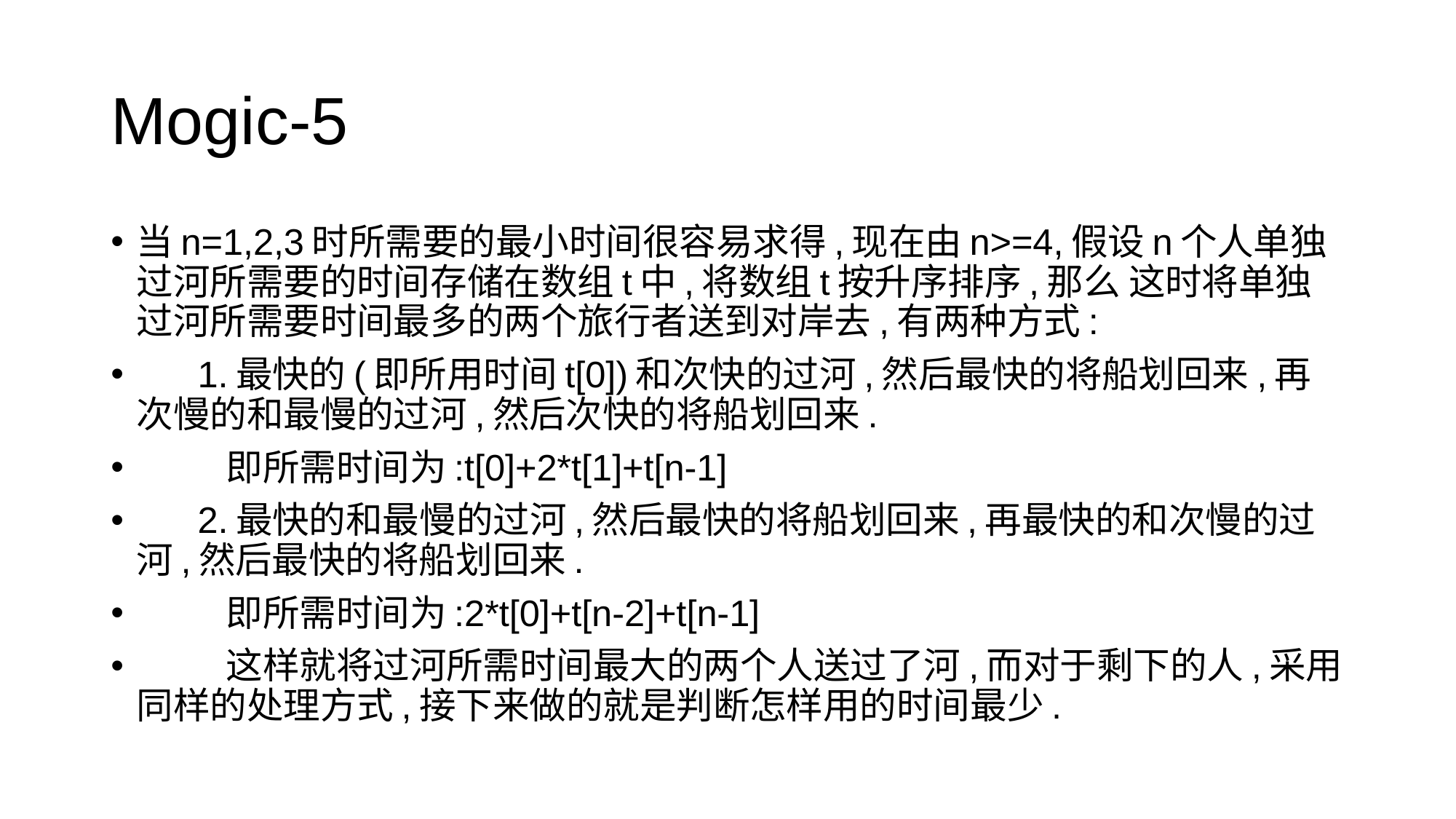

# Mogic-5
当n=1,2,3时所需要的最小时间很容易求得,现在由n>=4,假设n个人单独过河所需要的时间存储在数组t中,将数组t按升序排序,那么 这时将单独过河所需要时间最多的两个旅行者送到对岸去,有两种方式:
      1.最快的(即所用时间t[0])和次快的过河,然后最快的将船划回来,再次慢的和最慢的过河,然后次快的将船划回来.
          即所需时间为:t[0]+2*t[1]+t[n-1]
      2.最快的和最慢的过河,然后最快的将船划回来,再最快的和次慢的过河,然后最快的将船划回来.
          即所需时间为:2*t[0]+t[n-2]+t[n-1]
          这样就将过河所需时间最大的两个人送过了河,而对于剩下的人,采用同样的处理方式,接下来做的就是判断怎样用的时间最少.